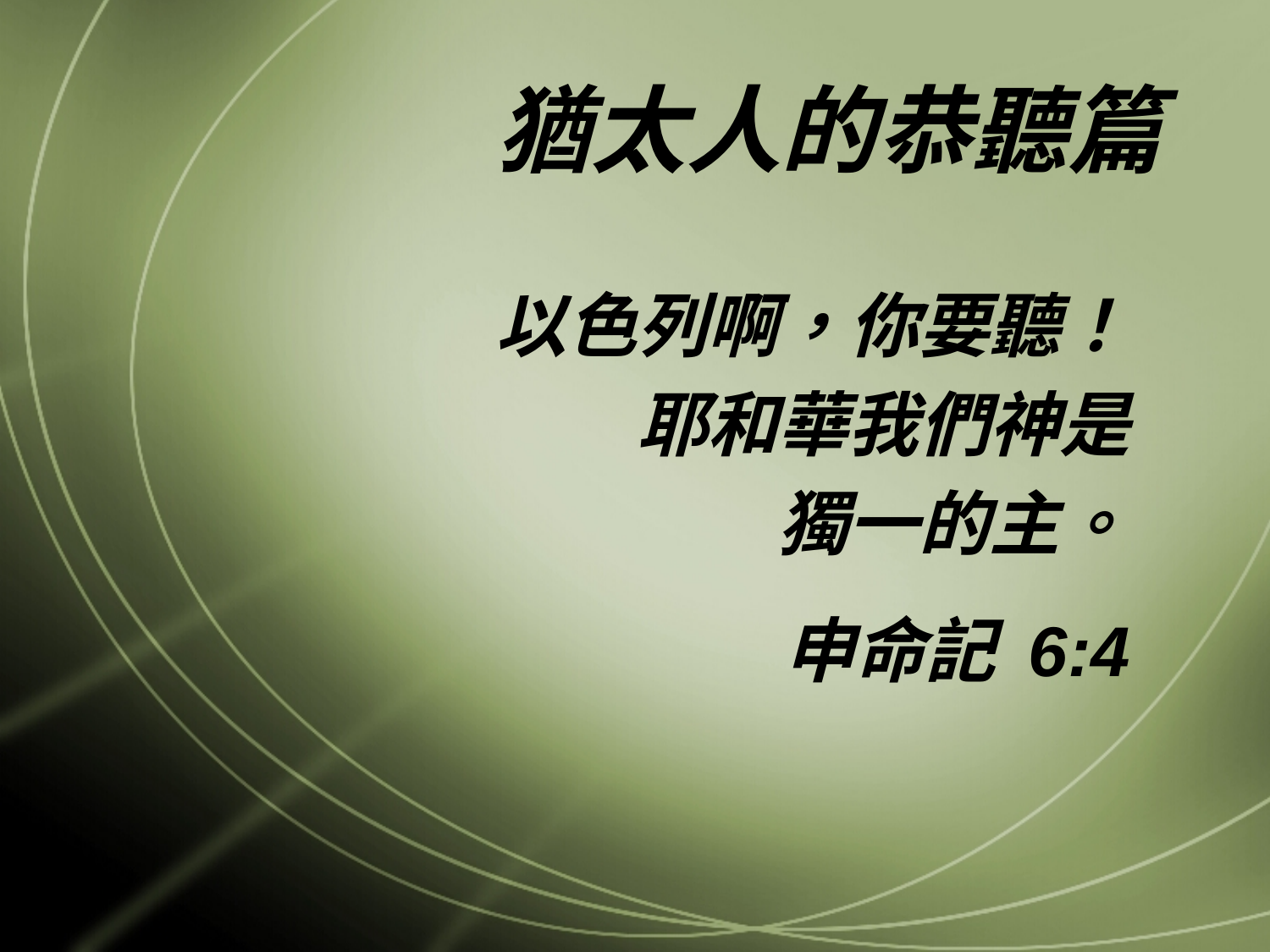

# 猶太人的恭聽篇
以色列啊，你要聽！
耶和華我們神是
獨一的主。
申命記 6:4